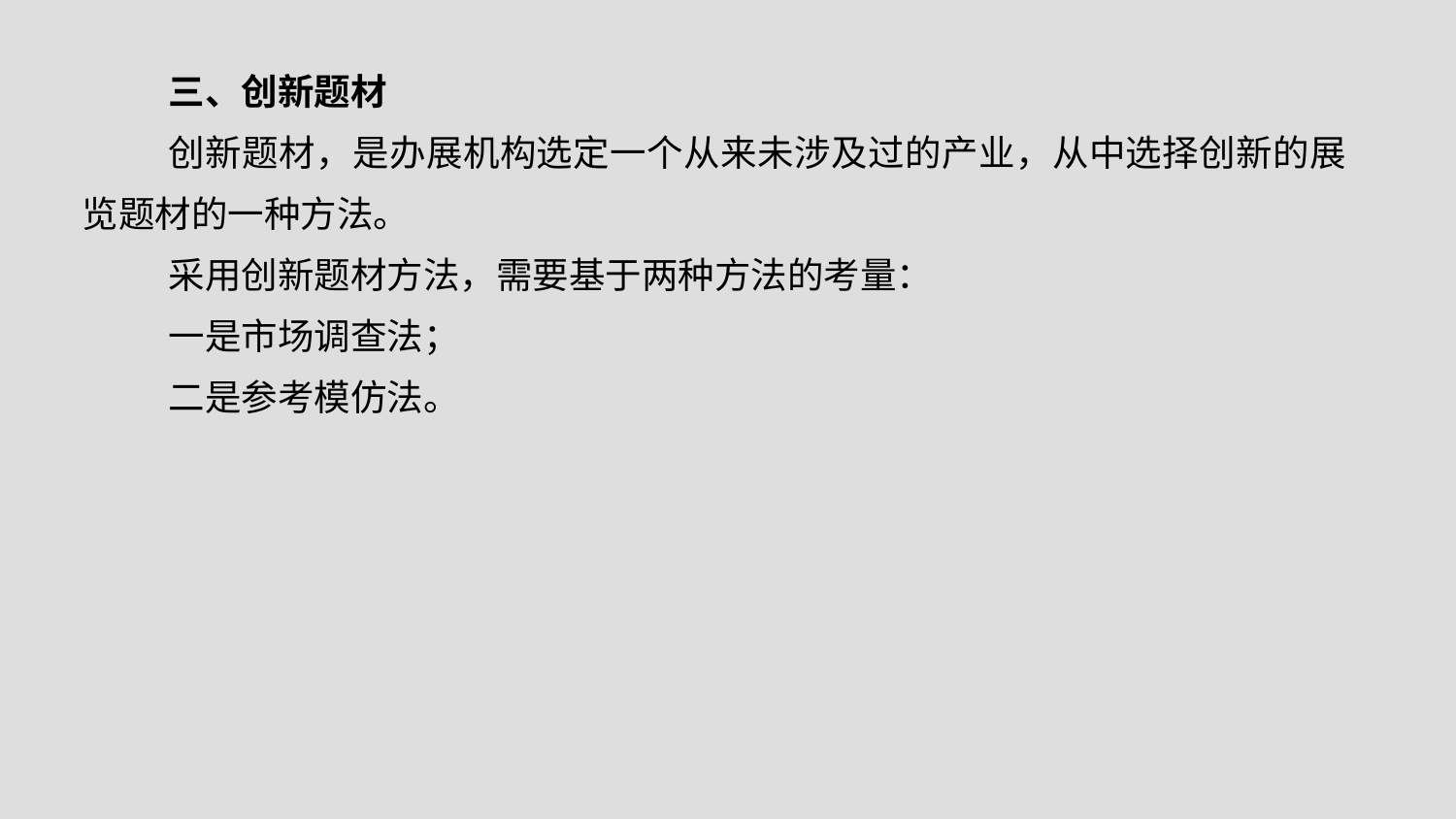

三、创新题材
创新题材，是办展机构选定一个从来未涉及过的产业，从中选择创新的展览题材的一种方法。
采用创新题材方法，需要基于两种方法的考量：
一是市场调查法；
二是参考模仿法。